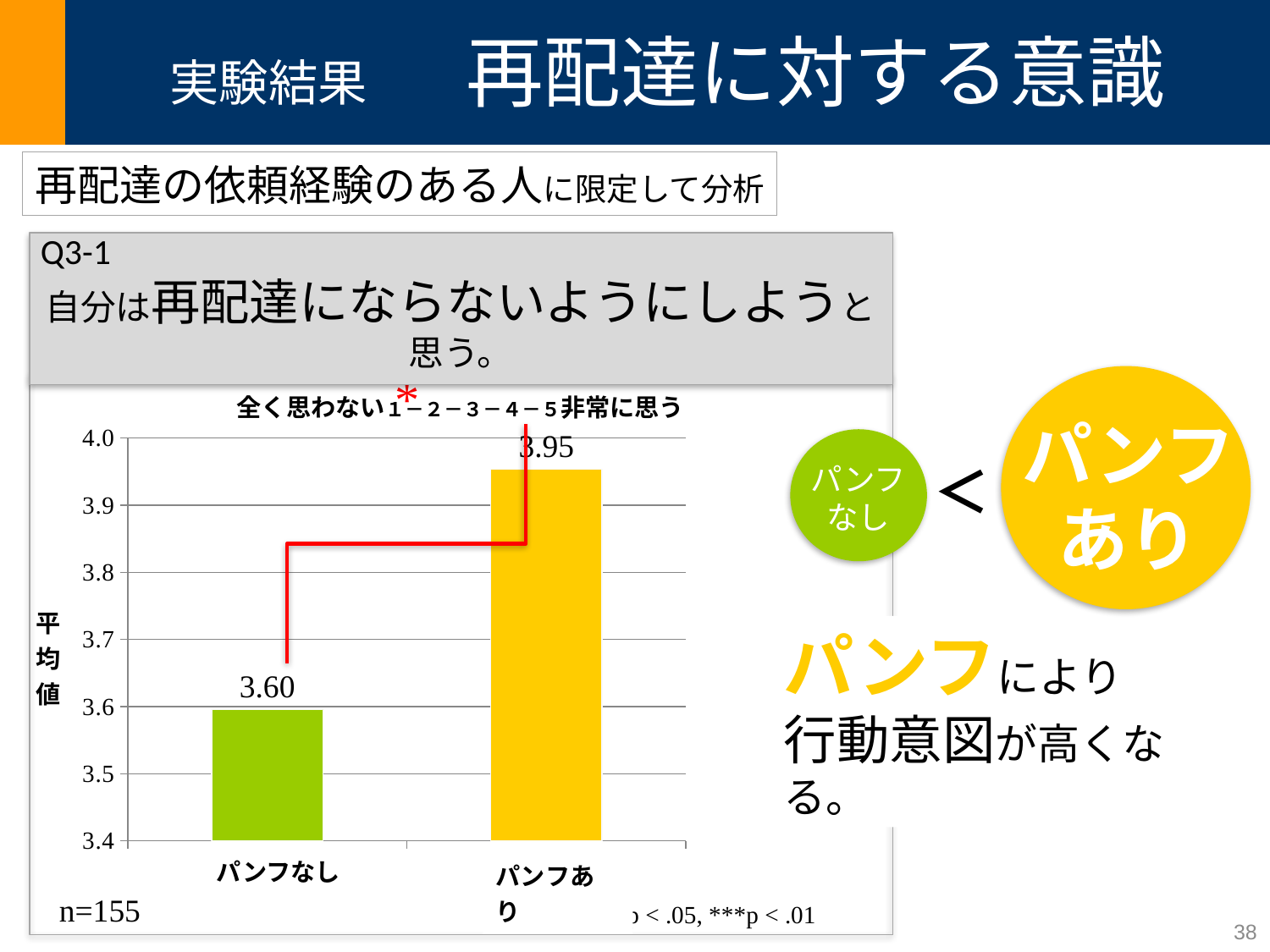

# 実験結果　　再配達に対する意識

再配達の依頼経験のある人に限定して分析
Q3-1
自分は再配達にならないようにしようと思う。

全く思わない１－２－３－４－５非常に思う

### Chart

| Category | 行動意図 |
|---|---|
| CTなし | 3.595744680851064 |
| CTあり | 3.9537037037037037 |

パンフ
あり

＜
パンフ
なし
パンフにより
行動意図が高くなる。
パンフなし
n=155
*p<.10, **p < .05, ***p < .01
38